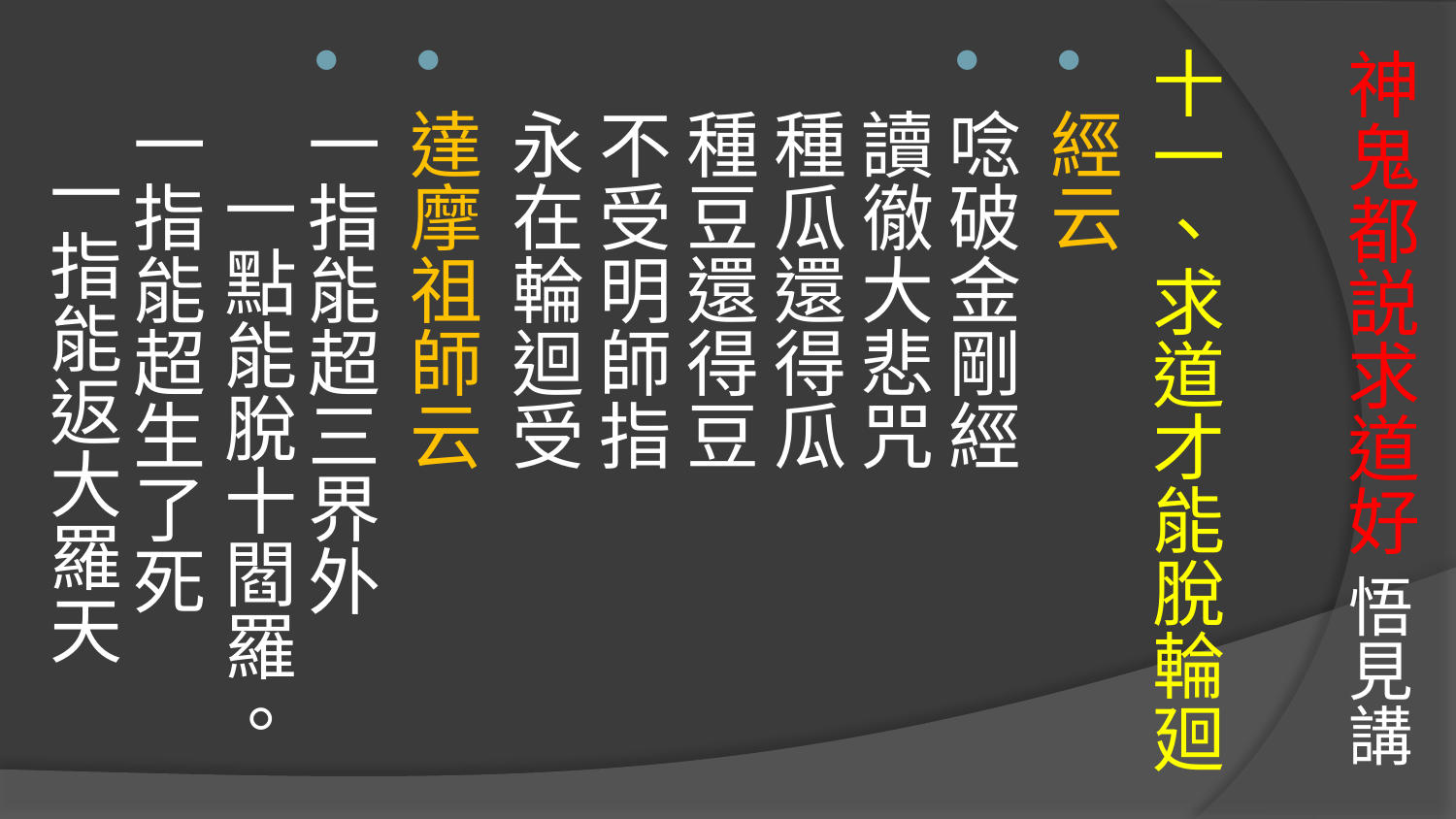

# 神鬼都説求道好 悟見講
十一、求道才能脫輪廻
經云
唸破金剛經                 讀徹大悲咒 
種瓜還得瓜                 種豆還得豆
不受明師指                永在輪迴受
達摩祖師云
一指能超三界外               一點能脫十閻羅。
一指能超生了死              一指能返大羅天